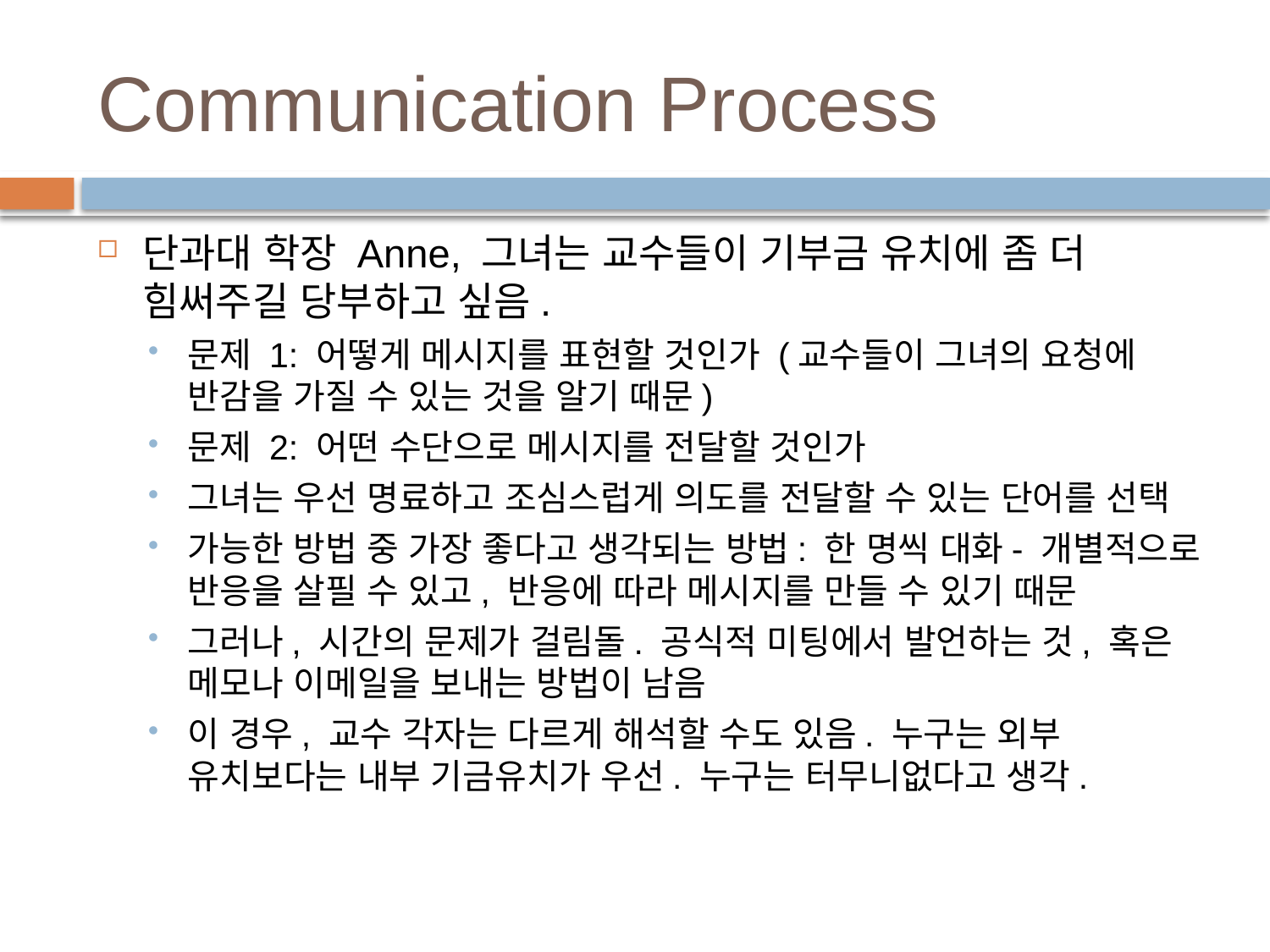

# Communication Process
단과대 학장 Anne, 그녀는 교수들이 기부금 유치에 좀 더 힘써주길 당부하고 싶음.
문제 1: 어떻게 메시지를 표현할 것인가 (교수들이 그녀의 요청에 반감을 가질 수 있는 것을 알기 때문)
문제 2: 어떤 수단으로 메시지를 전달할 것인가
그녀는 우선 명료하고 조심스럽게 의도를 전달할 수 있는 단어를 선택
가능한 방법 중 가장 좋다고 생각되는 방법: 한 명씩 대화- 개별적으로 반응을 살필 수 있고, 반응에 따라 메시지를 만들 수 있기 때문
그러나, 시간의 문제가 걸림돌. 공식적 미팅에서 발언하는 것, 혹은 메모나 이메일을 보내는 방법이 남음
이 경우, 교수 각자는 다르게 해석할 수도 있음. 누구는 외부 유치보다는 내부 기금유치가 우선. 누구는 터무니없다고 생각.